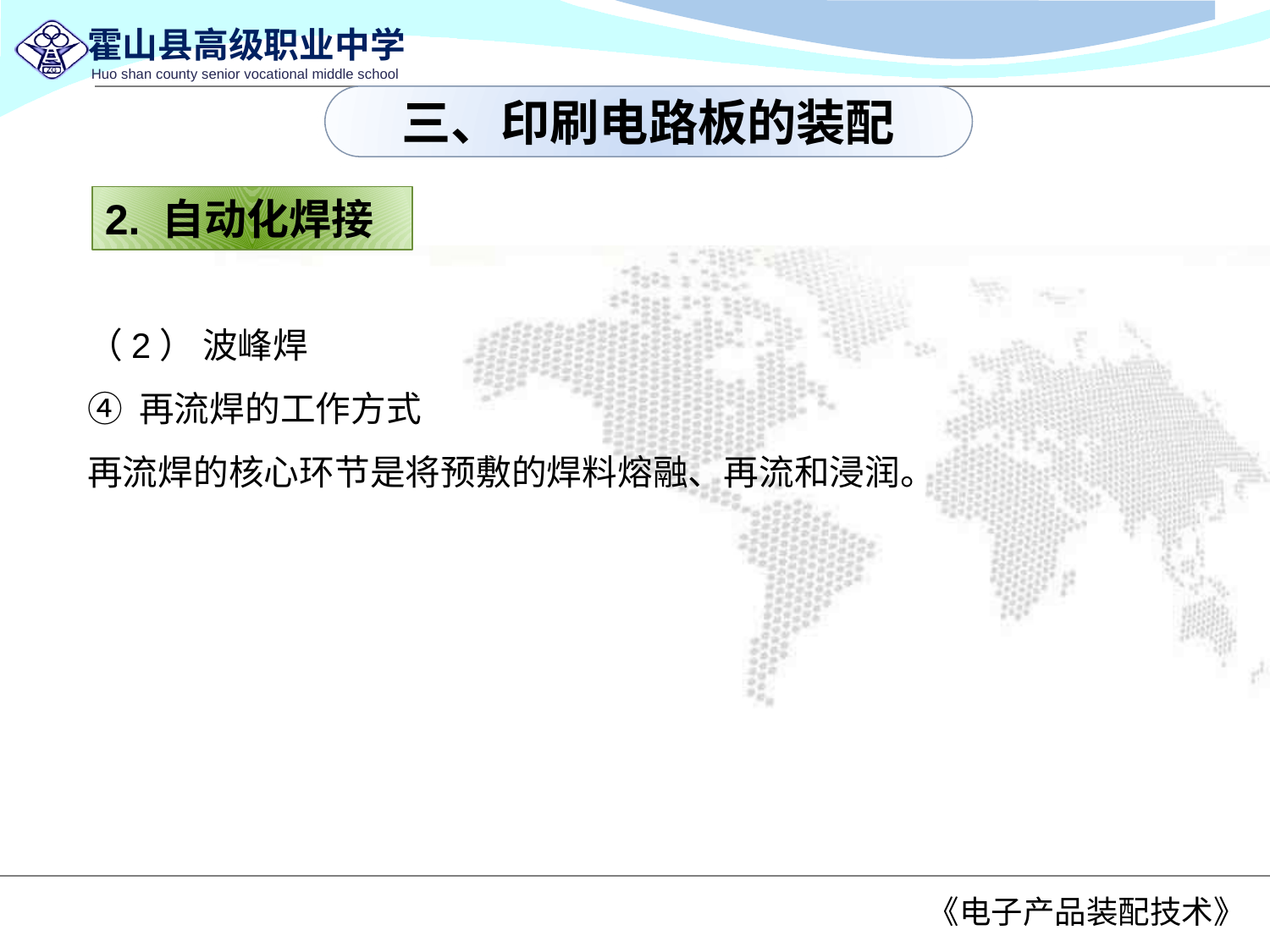

三、印刷电路板的装配
2. 自动化焊接
（2） 波峰焊
④ 再流焊的工作方式
再流焊的核心环节是将预敷的焊料熔融、再流和浸润。